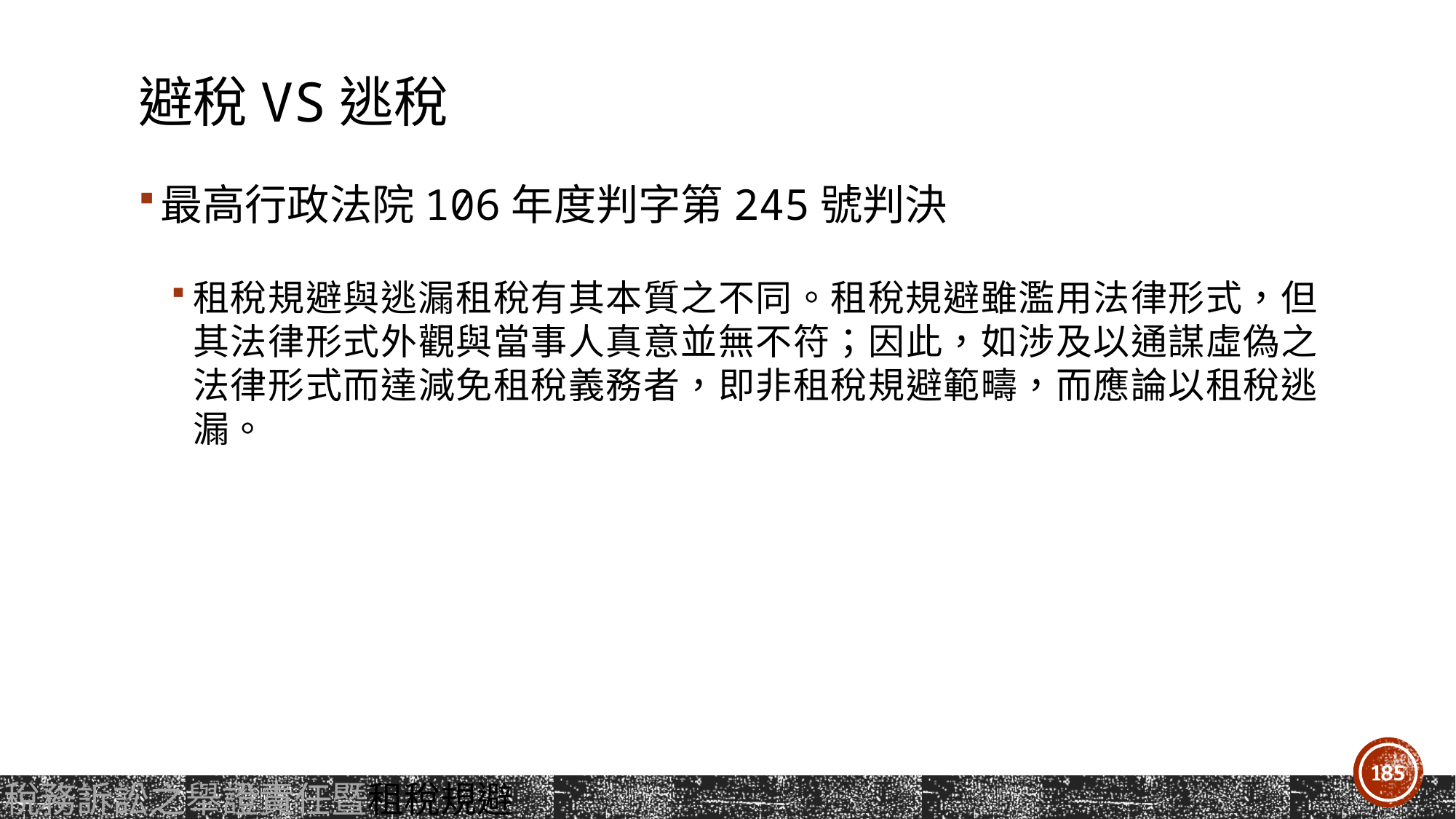

# 避稅vs逃稅
最高行政法院106年度判字第245號判決

租稅規避與逃漏租稅有其本質之不同。租稅規避雖濫用法律形式，但其法律形式外觀與當事人真意並無不符；因此，如涉及以通謀虛偽之法律形式而達減免租稅義務者，即非租稅規避範疇，而應論以租稅逃漏。

185